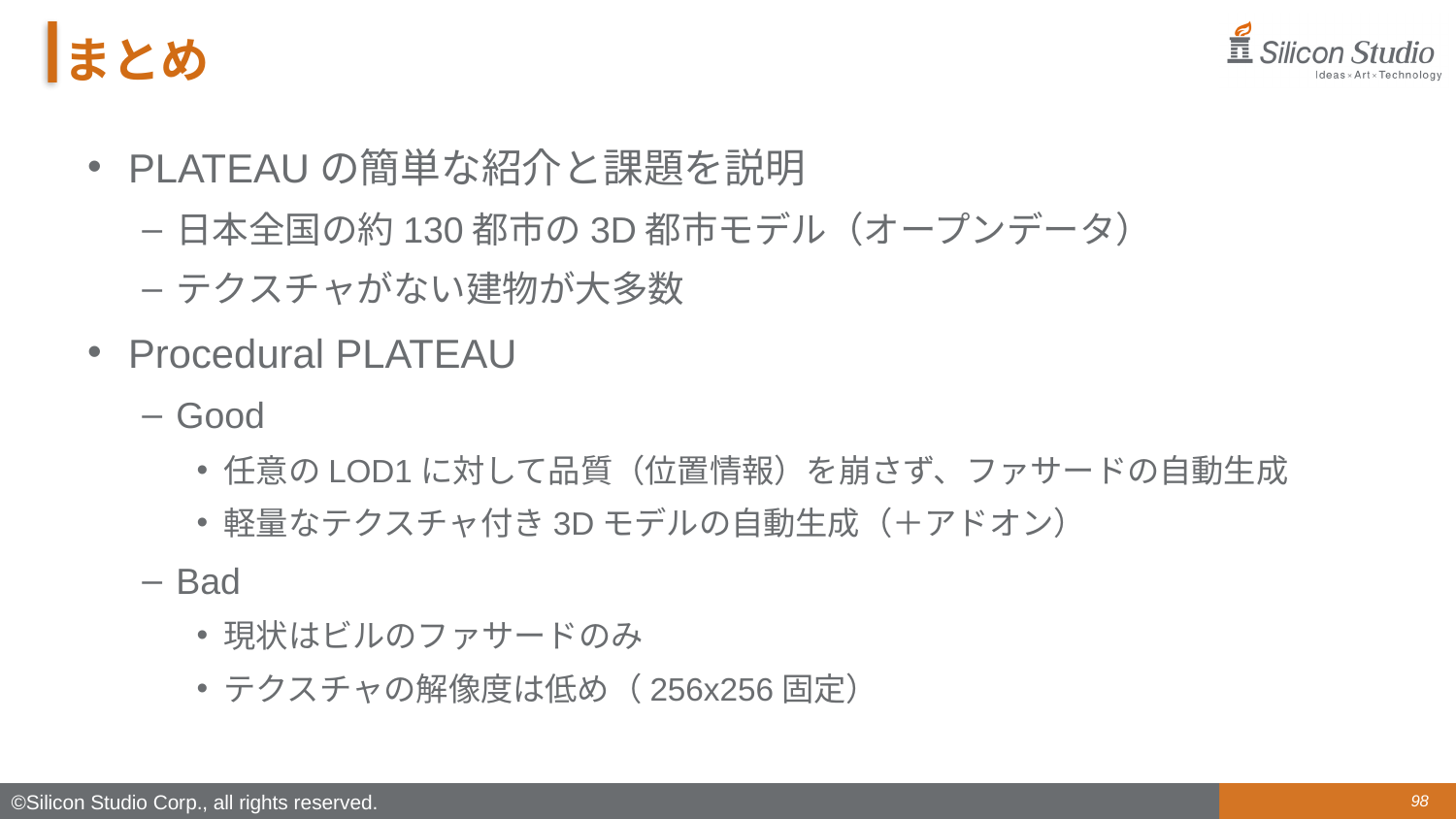

# まとめ
PLATEAUの簡単な紹介と課題を説明
日本全国の約130都市の3D都市モデル（オープンデータ）
テクスチャがない建物が大多数
Procedural PLATEAU
Good
任意のLOD1に対して品質（位置情報）を崩さず、ファサードの自動生成
軽量なテクスチャ付き3Dモデルの自動生成（＋アドオン）
Bad
現状はビルのファサードのみ
テクスチャの解像度は低め（256x256固定）